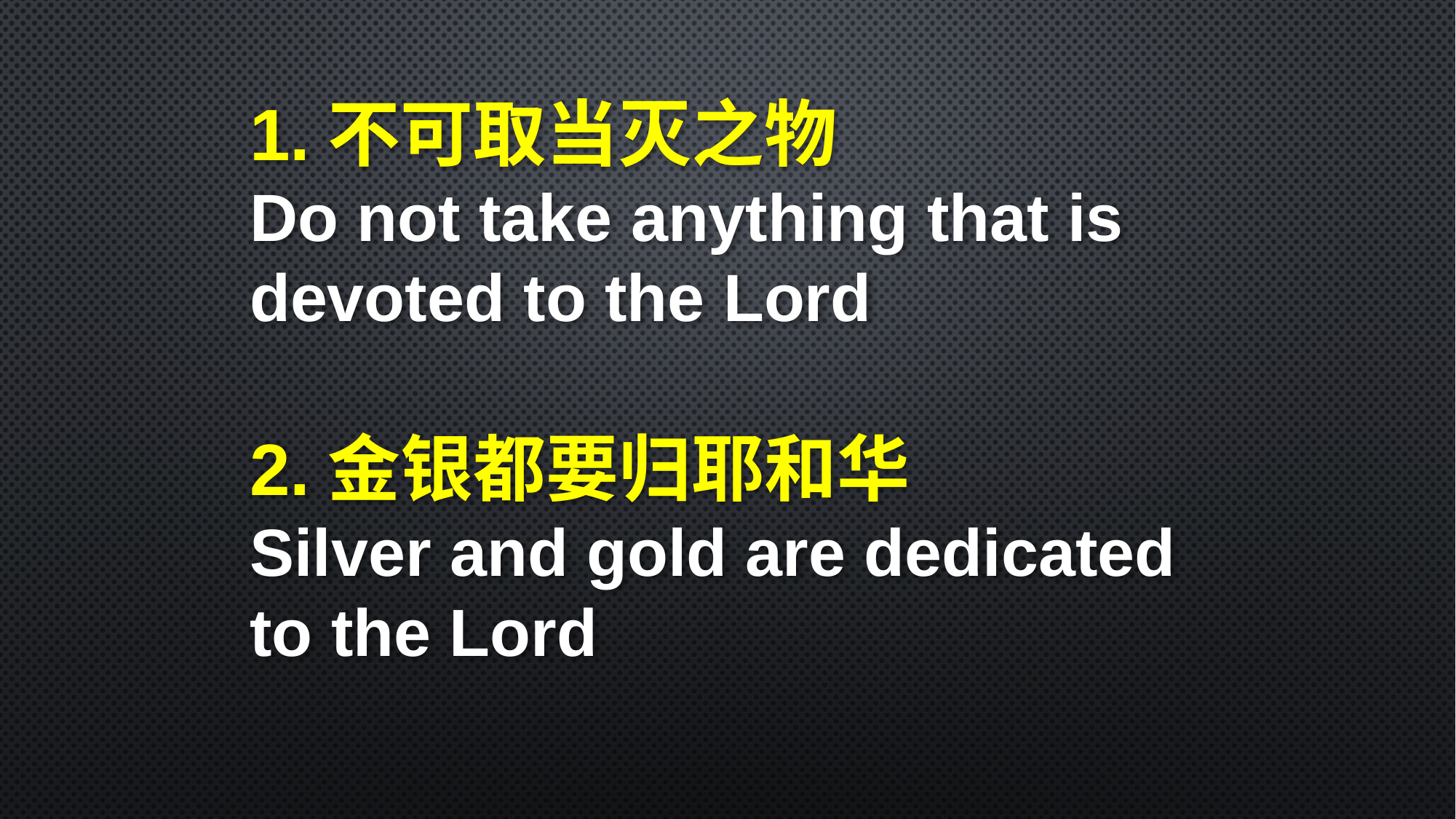

1.不可取当灭之物
Do not take anything that is devoted to the Lord

2.金银都要归耶和华
Silver and gold are dedicated to the Lord